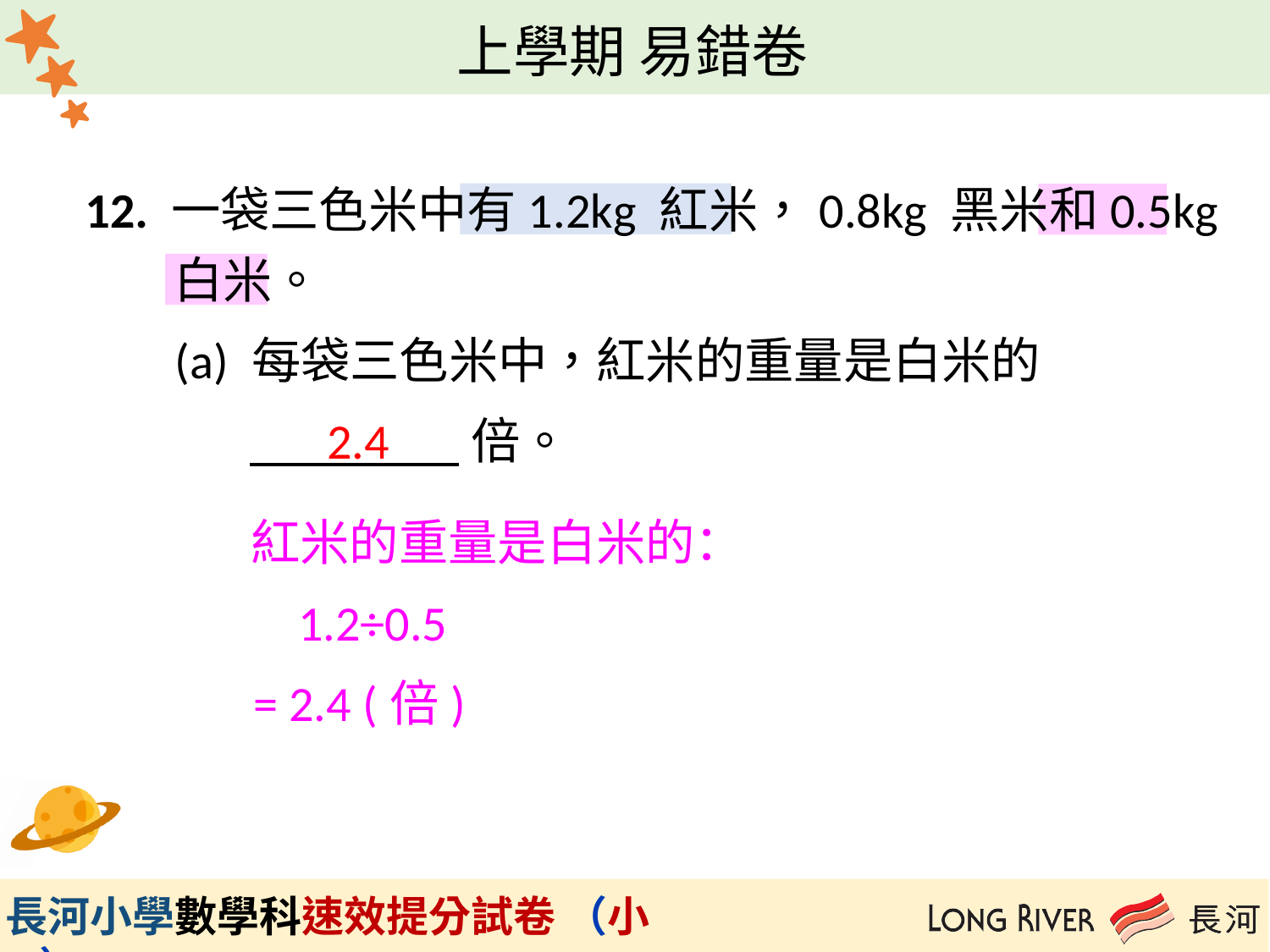

12. 一袋三色米中有1.2kg 紅米，0.8kg 黑米和0.5kg
       白米。
        (a) 每袋三色米中，紅米的重量是白米的
                                  倍。
              紅米的重量是白米的：
                   1.2÷0.5
               = 2.4 (倍)

2.4